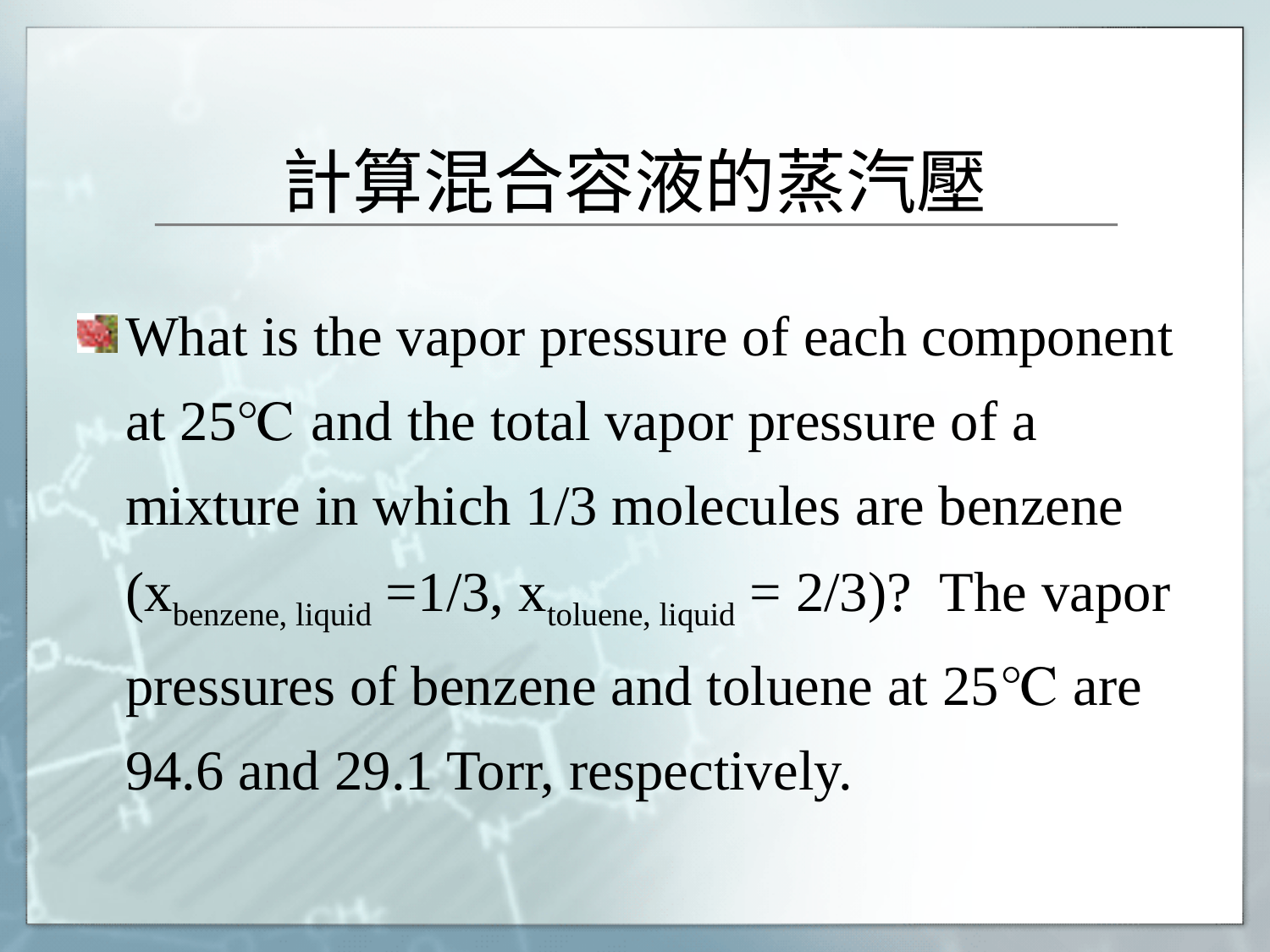

# 計算混合容液的蒸汽壓
What is the vapor pressure of each component at 25℃ and the total vapor pressure of a mixture in which 1/3 molecules are benzene (xbenzene, liquid =1/3, xtoluene, liquid = 2/3)?  The vapor pressures of benzene and toluene at 25℃ are 94.6 and 29.1 Torr, respectively.